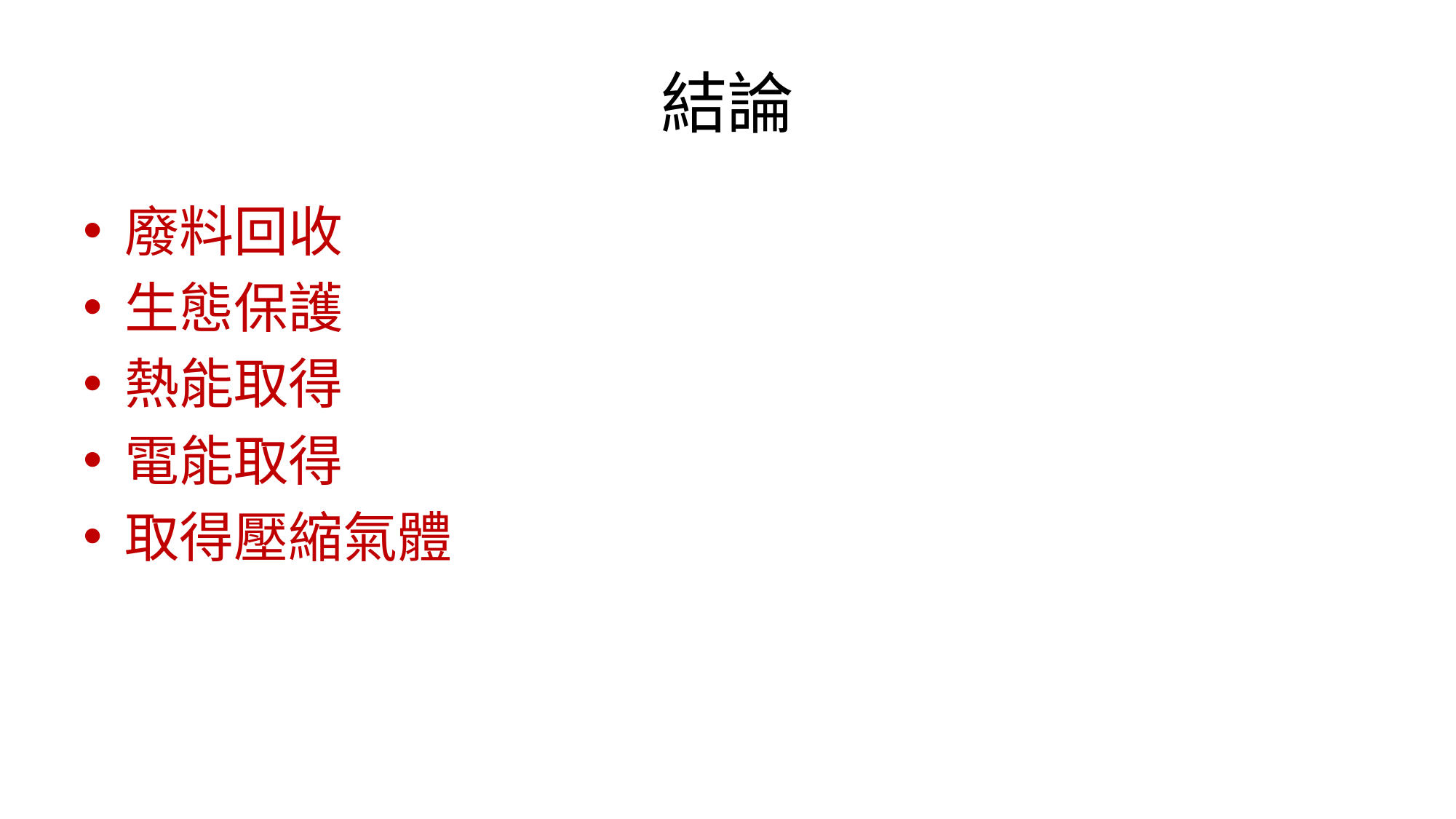

# 結論
廢料回收
生態保護
熱能取得
電能取得
取得壓縮氣體